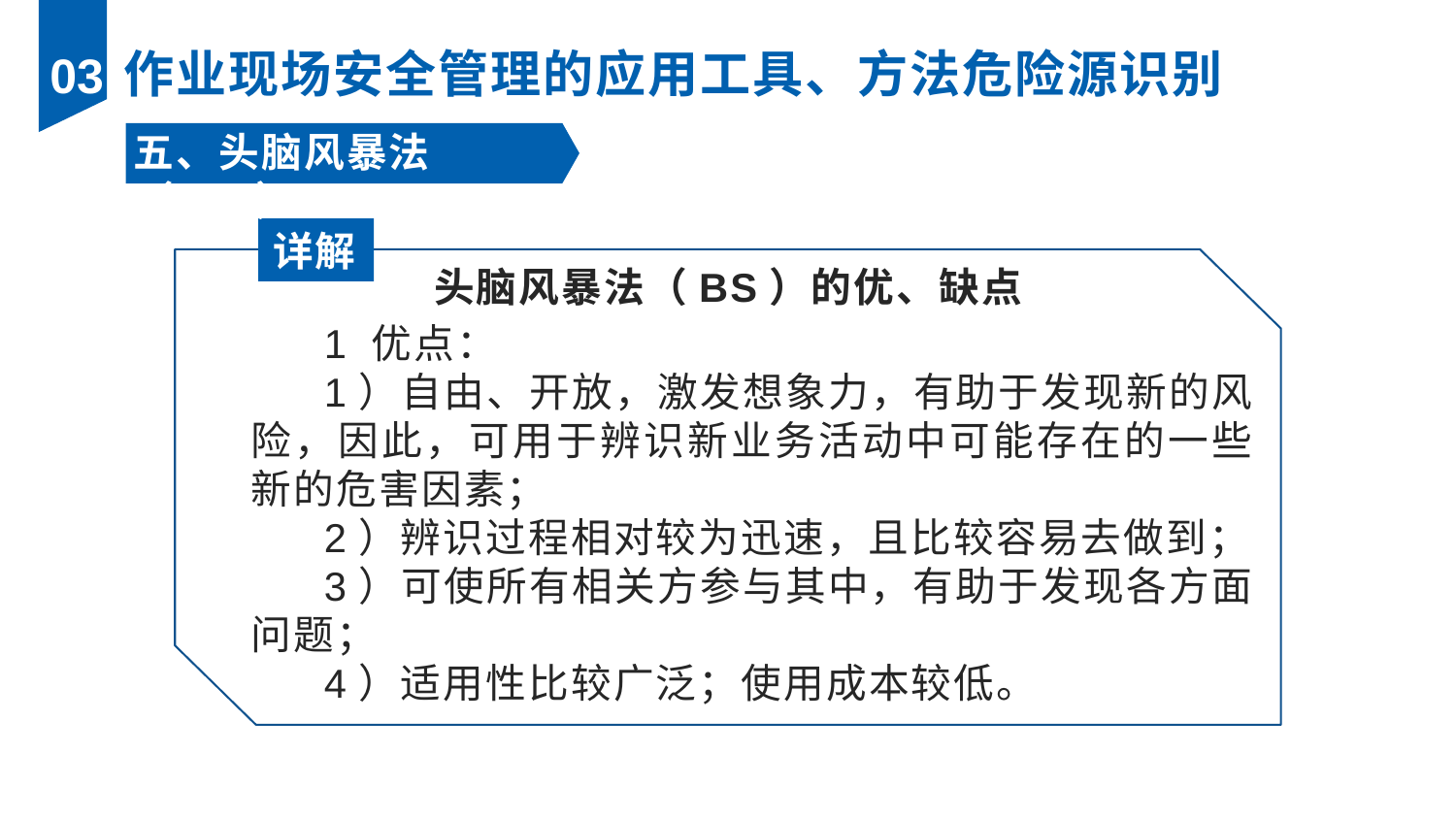

作业现场安全管理的应用工具、方法危险源识别
03
五、头脑风暴法（BS）

详解

头脑风暴法（BS）的优、缺点
1 优点：
1）自由、开放，激发想象力，有助于发现新的风险，因此，可用于辨识新业务活动中可能存在的一些新的危害因素；
2）辨识过程相对较为迅速，且比较容易去做到；
3）可使所有相关方参与其中，有助于发现各方面问题；
4）适用性比较广泛；使用成本较低。